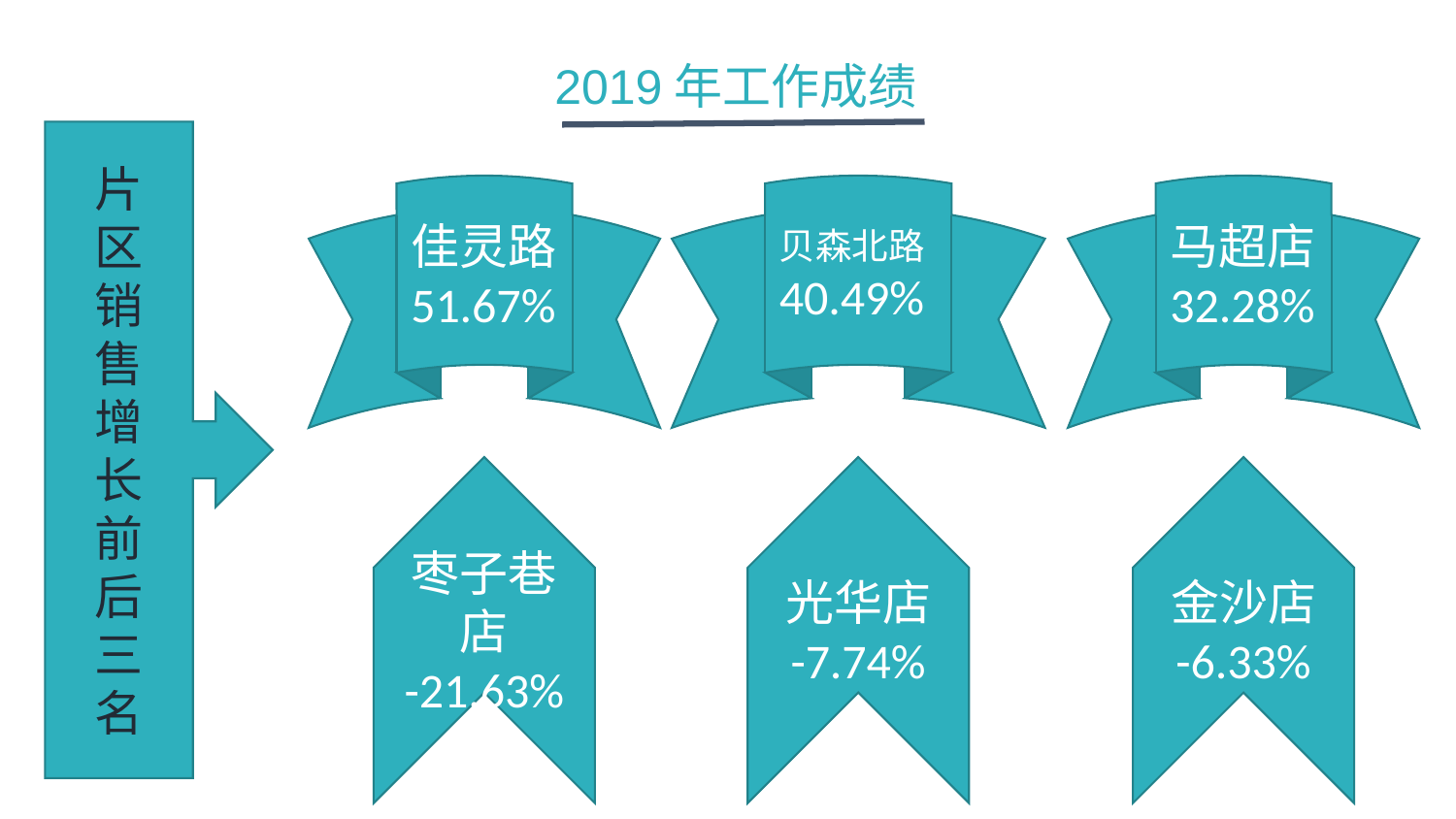

2019年工作成绩

片
区
销
售
增
长
前
后
三
名
佳灵路51.67%
贝森北路40.49%
马超店32.28%
枣子巷店
-21.63%
光华店
-7.74%
金沙店
-6.33%